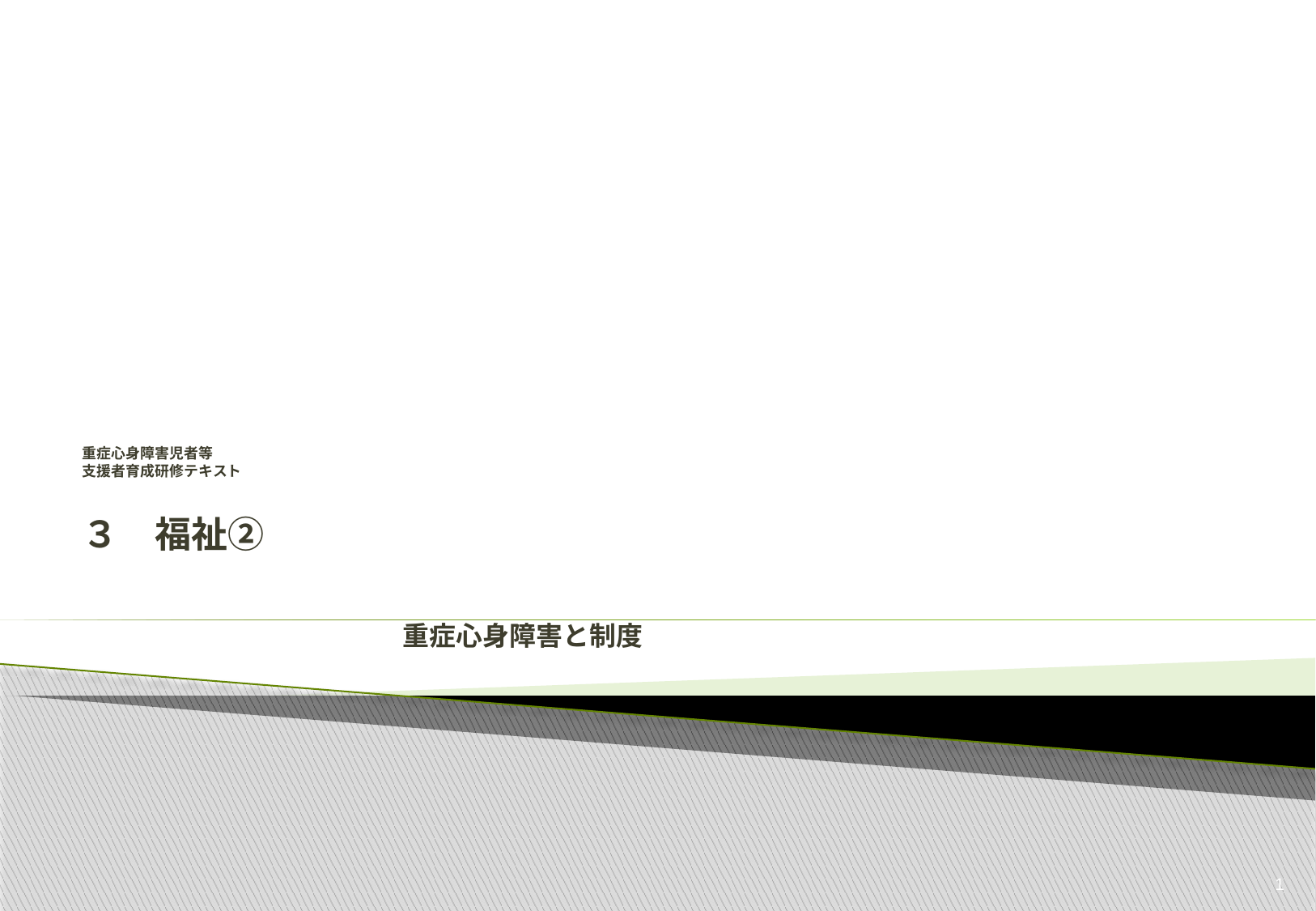

# 重症心身障害児者等 支援者育成研修テキスト ３　福祉② 　 　　　　　　　　　　　　　　　　　　　　　　　　　　　　　　　　　　　 　　　　　　　　　　　　重症心身障害と制度
1